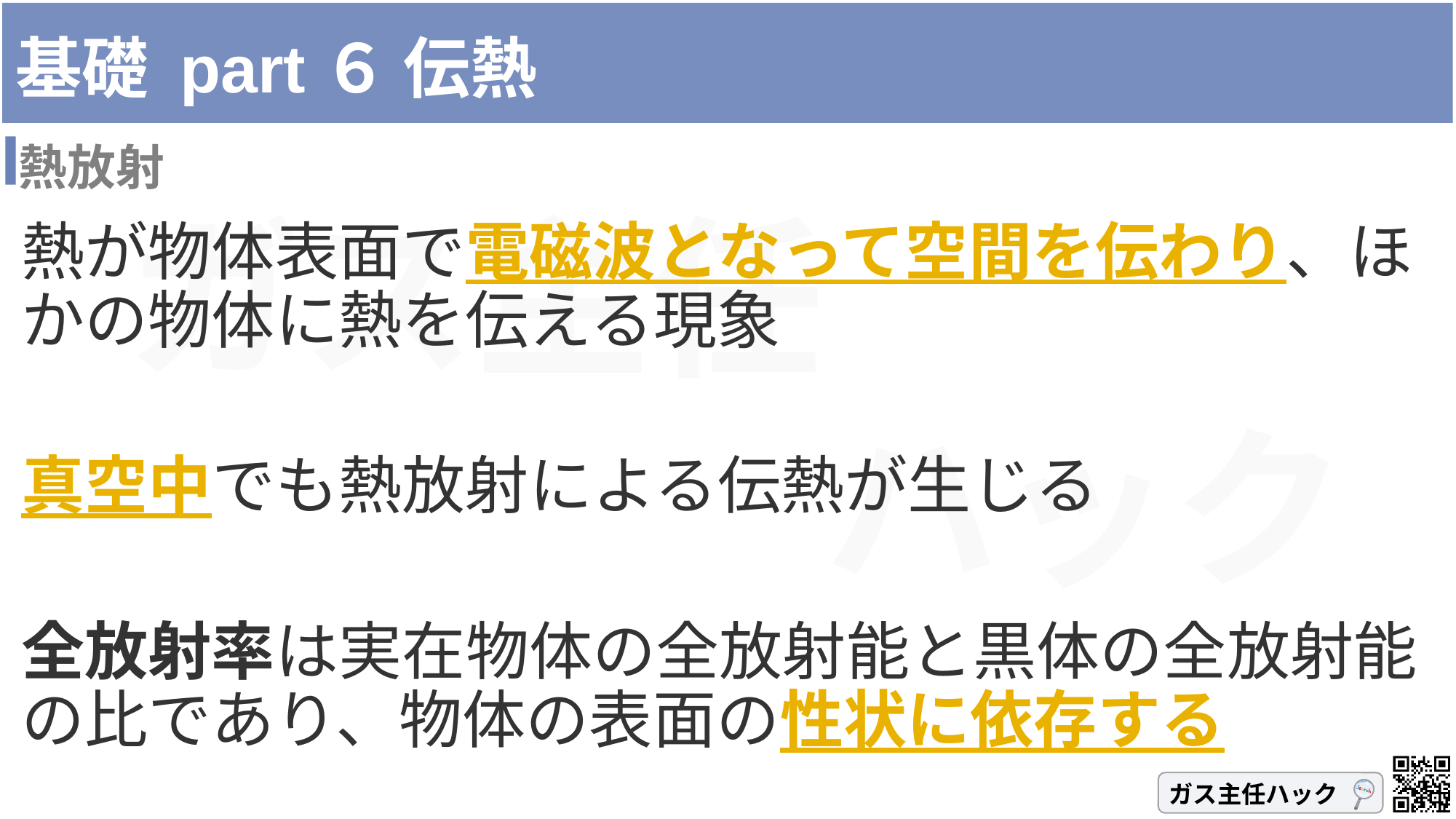

基礎 part６ 伝熱
熱放射

熱が物体表面で電磁波となって空間を伝わり、ほかの物体に熱を伝える現象

真空中でも熱放射による伝熱が生じる

全放射率は実在物体の全放射能と黒体の全放射能の比であり、物体の表面の性状に依存する